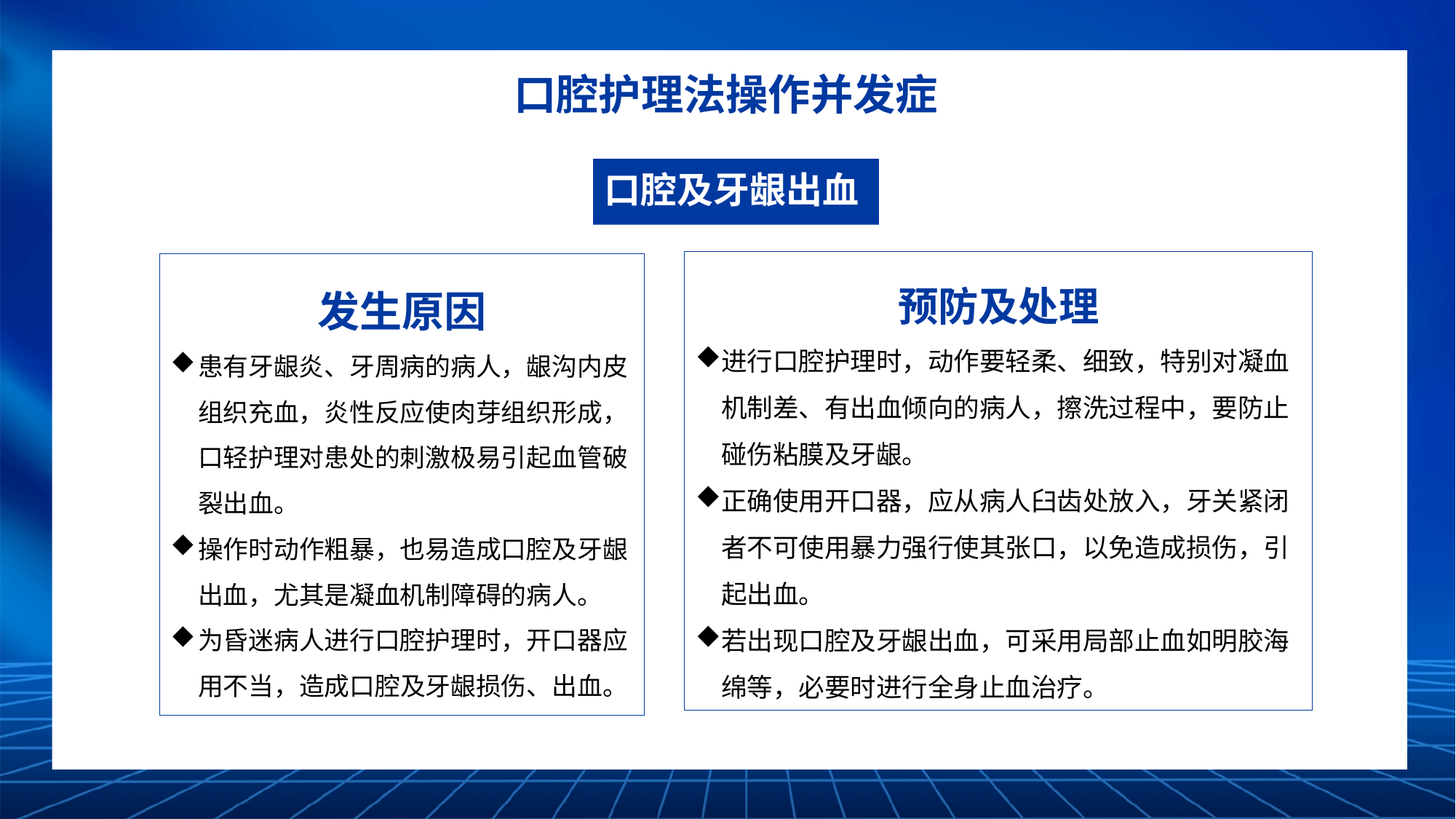

口腔护理法操作并发症
口腔及牙龈出血
预防及处理
进行口腔护理时，动作要轻柔、细致，特别对凝血机制差、有出血倾向的病人，擦洗过程中，要防止碰伤粘膜及牙龈。
正确使用开口器，应从病人臼齿处放入，牙关紧闭者不可使用暴力强行使其张口，以免造成损伤，引起出血。
若出现口腔及牙龈出血，可采用局部止血如明胶海绵等，必要时进行全身止血治疗。
发生原因
患有牙龈炎、牙周病的病人，龈沟内皮组织充血，炎性反应使肉芽组织形成，口轻护理对患处的刺激极易引起血管破裂出血。
操作时动作粗暴，也易造成口腔及牙龈出血，尤其是凝血机制障碍的病人。
为昏迷病人进行口腔护理时，开口器应用不当，造成口腔及牙龈损伤、出血。